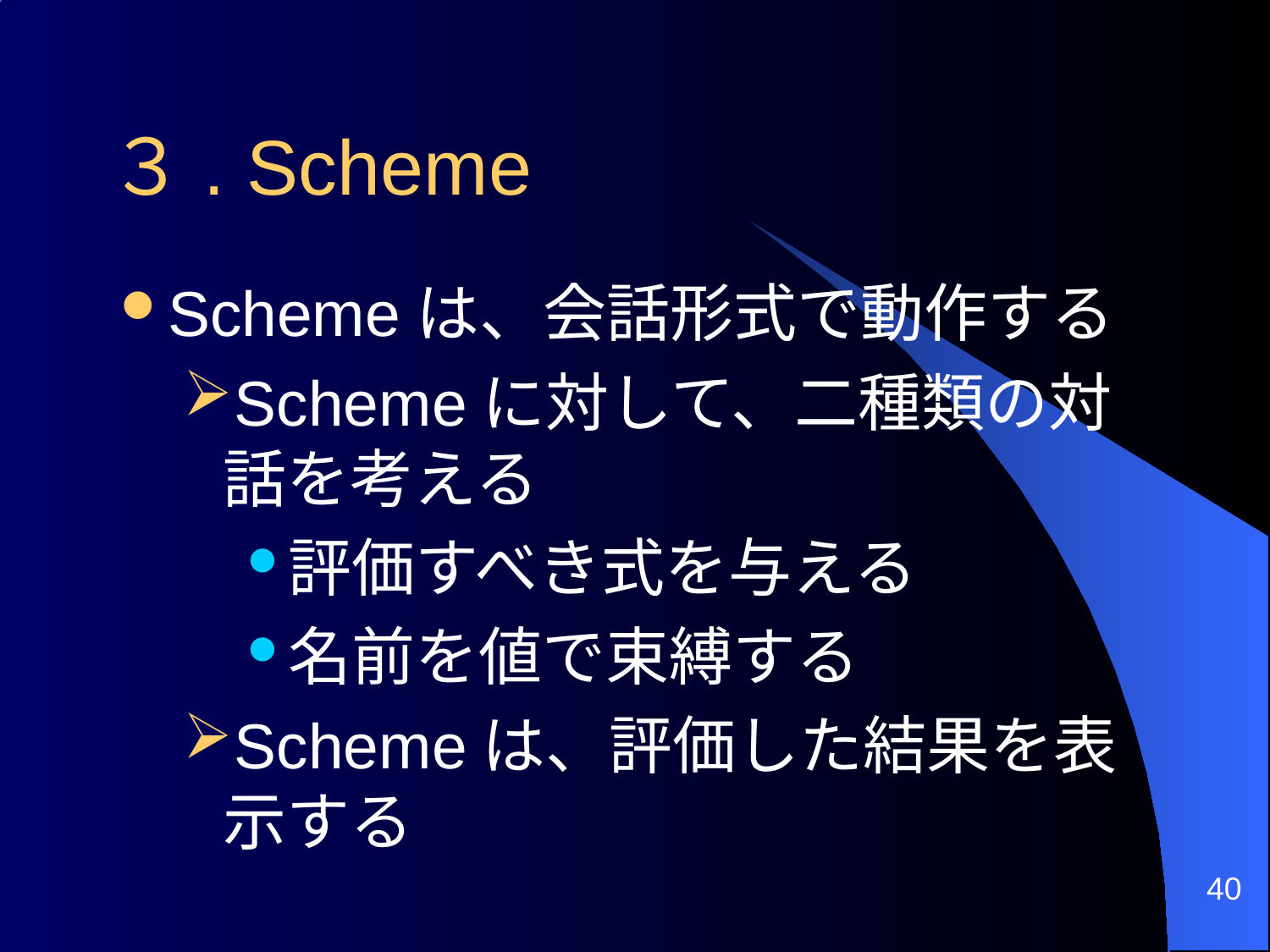

３. Scheme
Schemeは、会話形式で動作する
Schemeに対して、二種類の対話を考える
評価すべき式を与える
名前を値で束縛する
Schemeは、評価した結果を表示する
40